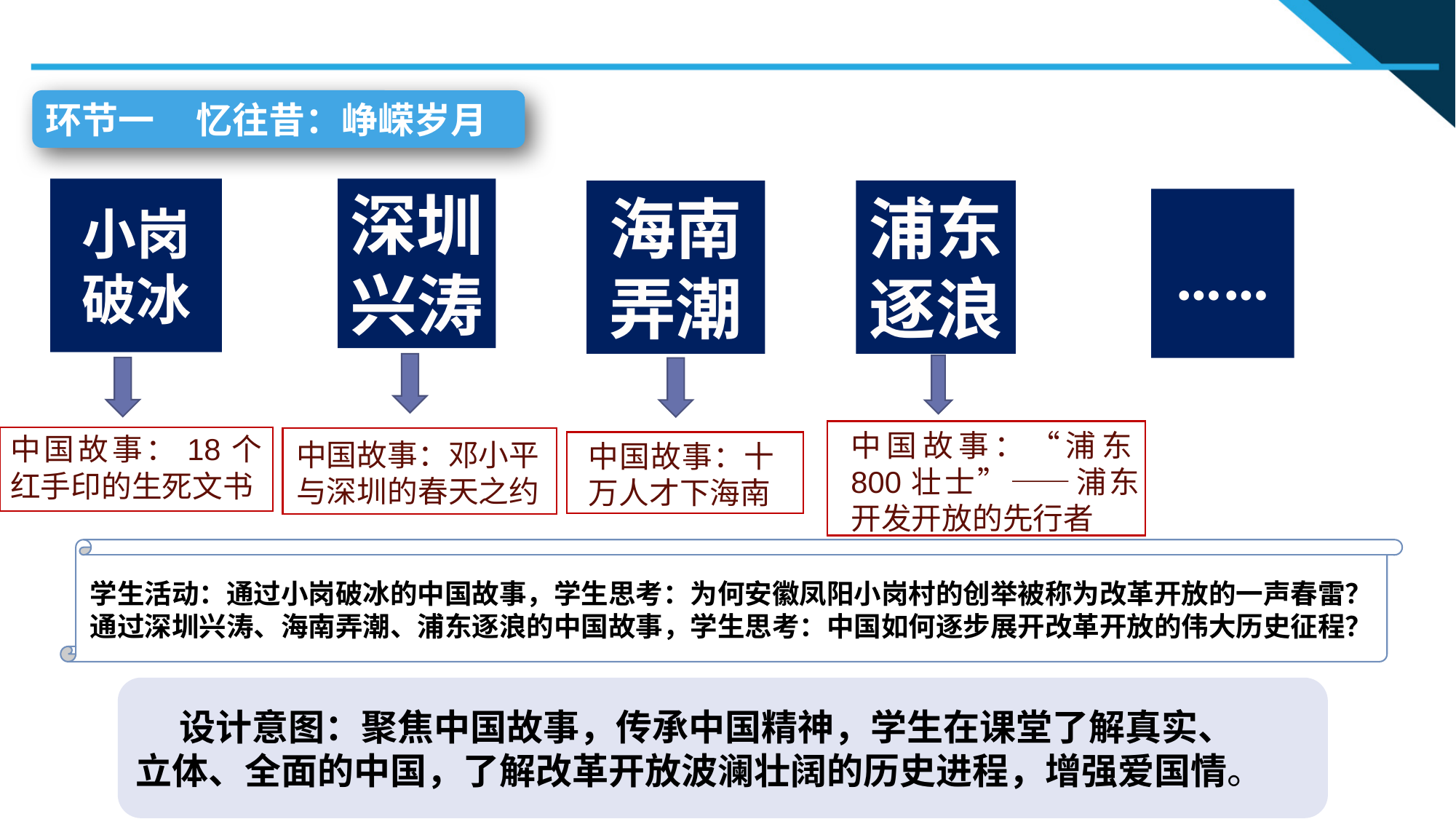

环节一     忆往昔：峥嵘岁月
小岗
破冰
深圳
兴涛
浦东
逐浪
海南
弄潮
……

中国故事：“浦东800壮士”——浦东开发开放的先行者
中国故事：18个红手印的生死文书

中国故事：邓小平
与深圳的春天之约

中国故事：十万人才下海南

学生活动：通过小岗破冰的中国故事，学生思考：为何安徽凤阳小岗村的创举被称为改革开放的一声春雷？
通过深圳兴涛、海南弄潮、浦东逐浪的中国故事，学生思考：中国如何逐步展开改革开放的伟大历史征程？
     设计意图：聚焦中国故事，传承中国精神，学生在课堂了解真实、
立体、全面的中国，了解改革开放波澜壮阔的历史进程，增强爱国情。